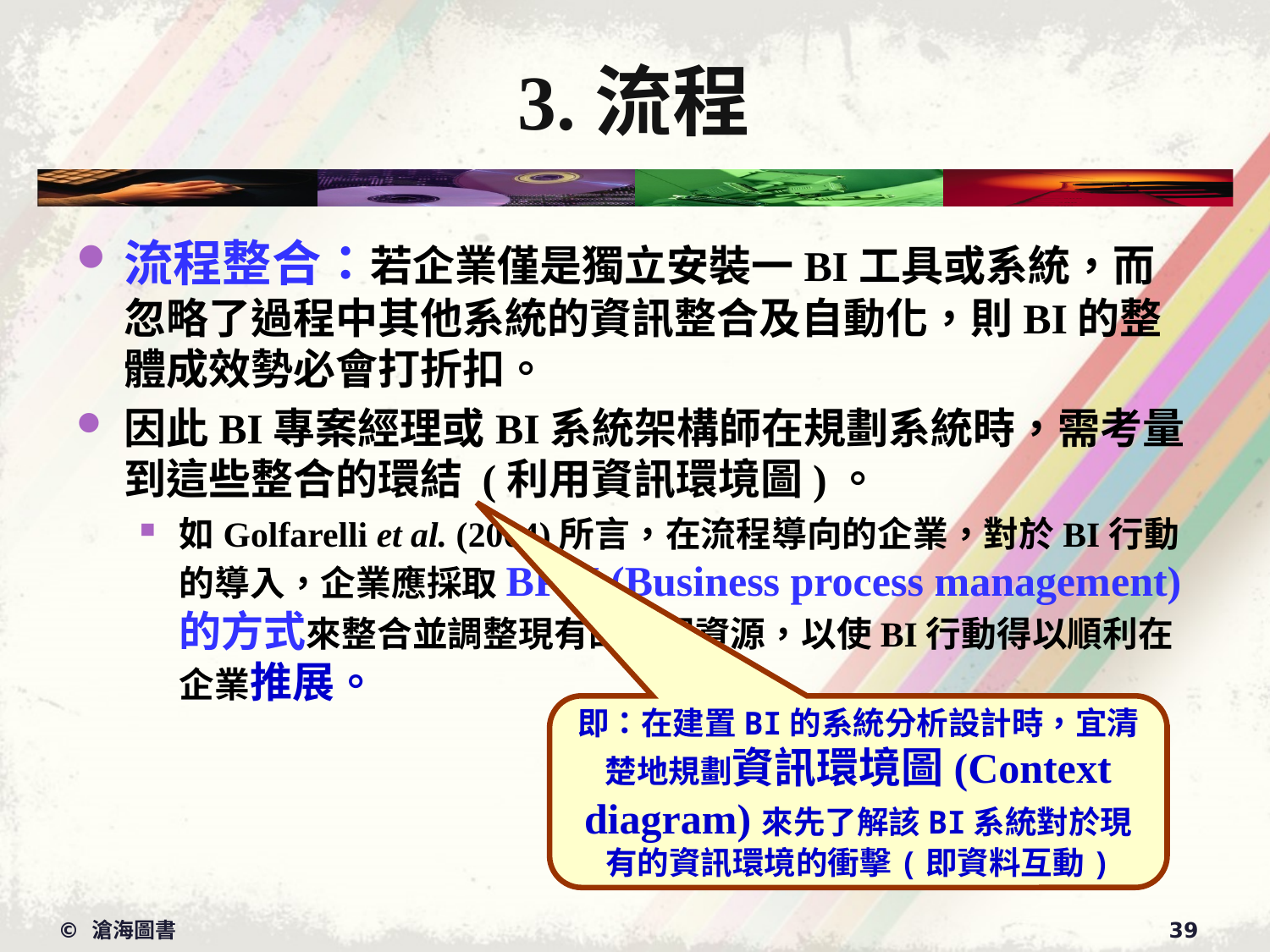

# 3.流程
流程整合：若企業僅是獨立安裝一BI工具或系統，而忽略了過程中其他系統的資訊整合及自動化，則BI的整體成效勢必會打折扣。
因此BI專案經理或BI系統架構師在規劃系統時，需考量到這些整合的環結 (利用資訊環境圖)。
如Golfarelli et al. (2004)所言，在流程導向的企業，對於BI行動的導入，企業應採取BPM (Business process management)的方式來整合並調整現有的流程資源，以使BI行動得以順利在企業推展。
即：在建置BI的系統分析設計時，宜清楚地規劃資訊環境圖(Context diagram)來先了解該BI系統對於現有的資訊環境的衝擊(即資料互動)
© 滄海圖書
39